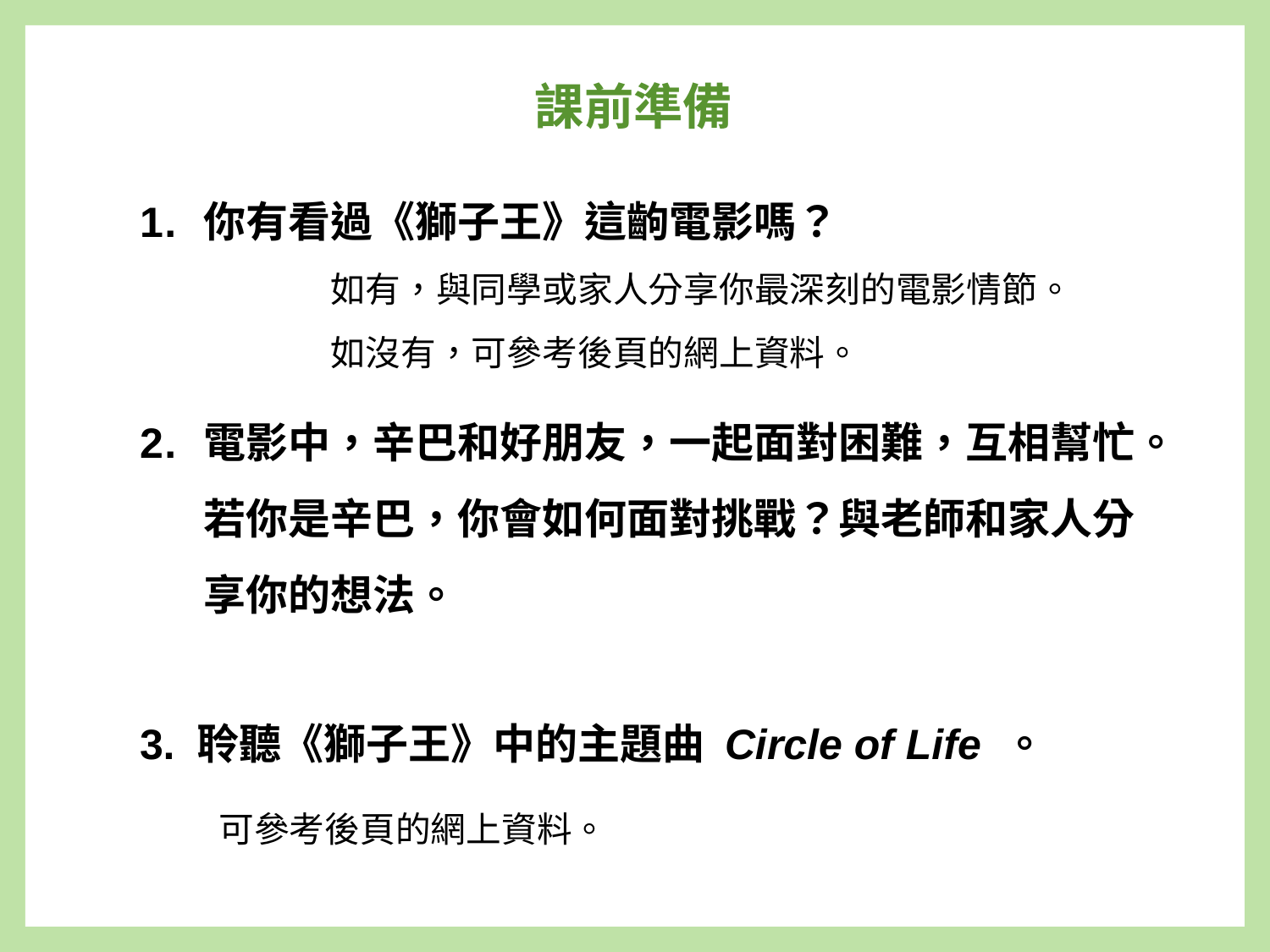

# 課前準備
你有看過《獅子王》這齣電影嗎？
	如有，與同學或家人分享你最深刻的電影情節。
	如沒有，可參考後頁的網上資料。
電影中，辛巴和好朋友，一起面對困難，互相幫忙。若你是辛巴，你會如何面對挑戰？與老師和家人分享你的想法。

3. 聆聽《獅子王》中的主題曲 Circle of Life 。
         可參考後頁的網上資料。